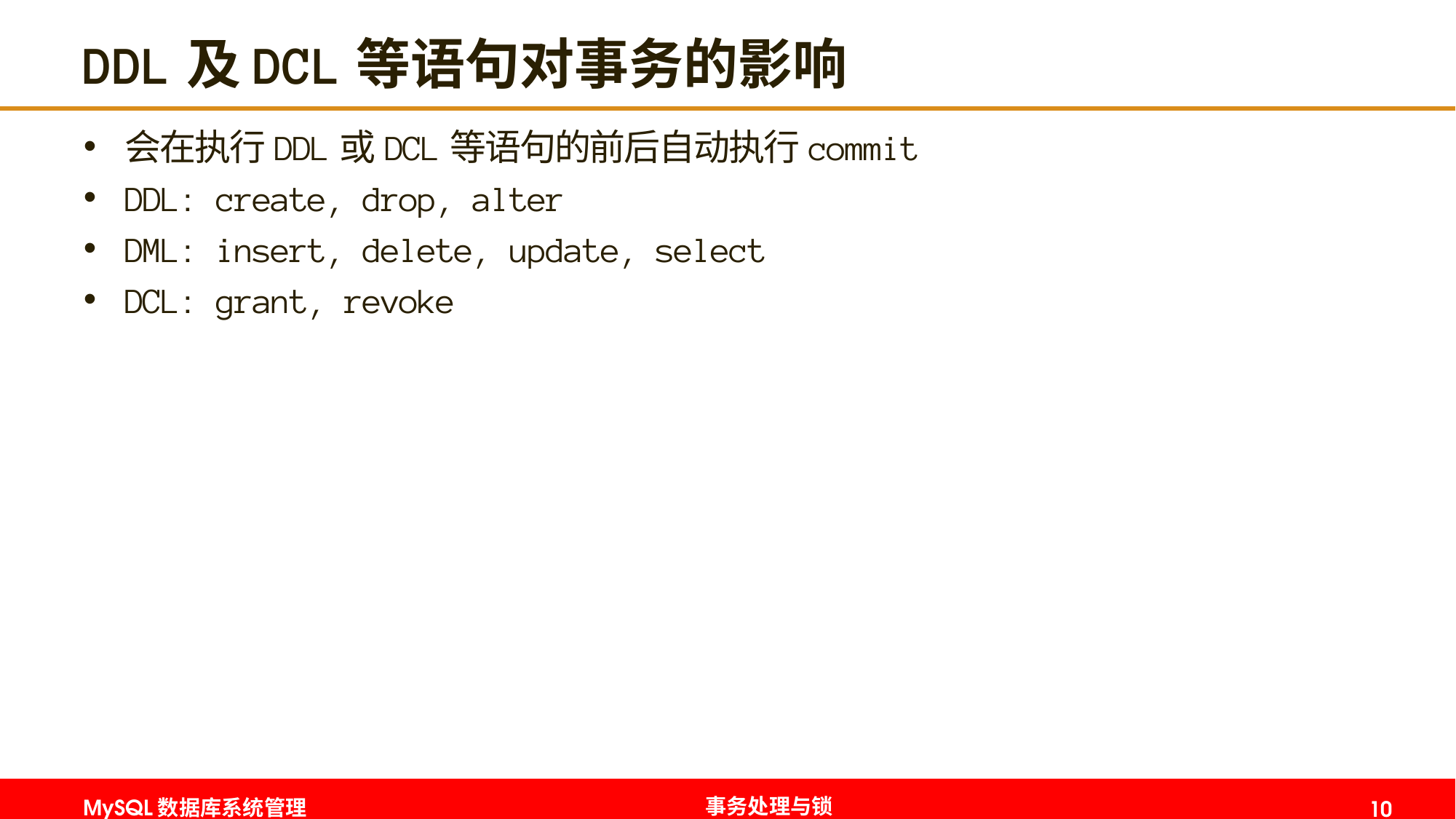

# DDL及DCL等语句对事务的影响
会在执行DDL或DCL等语句的前后自动执行commit
DDL: create, drop, alter
DML: insert, delete, update, select
DCL: grant, revoke